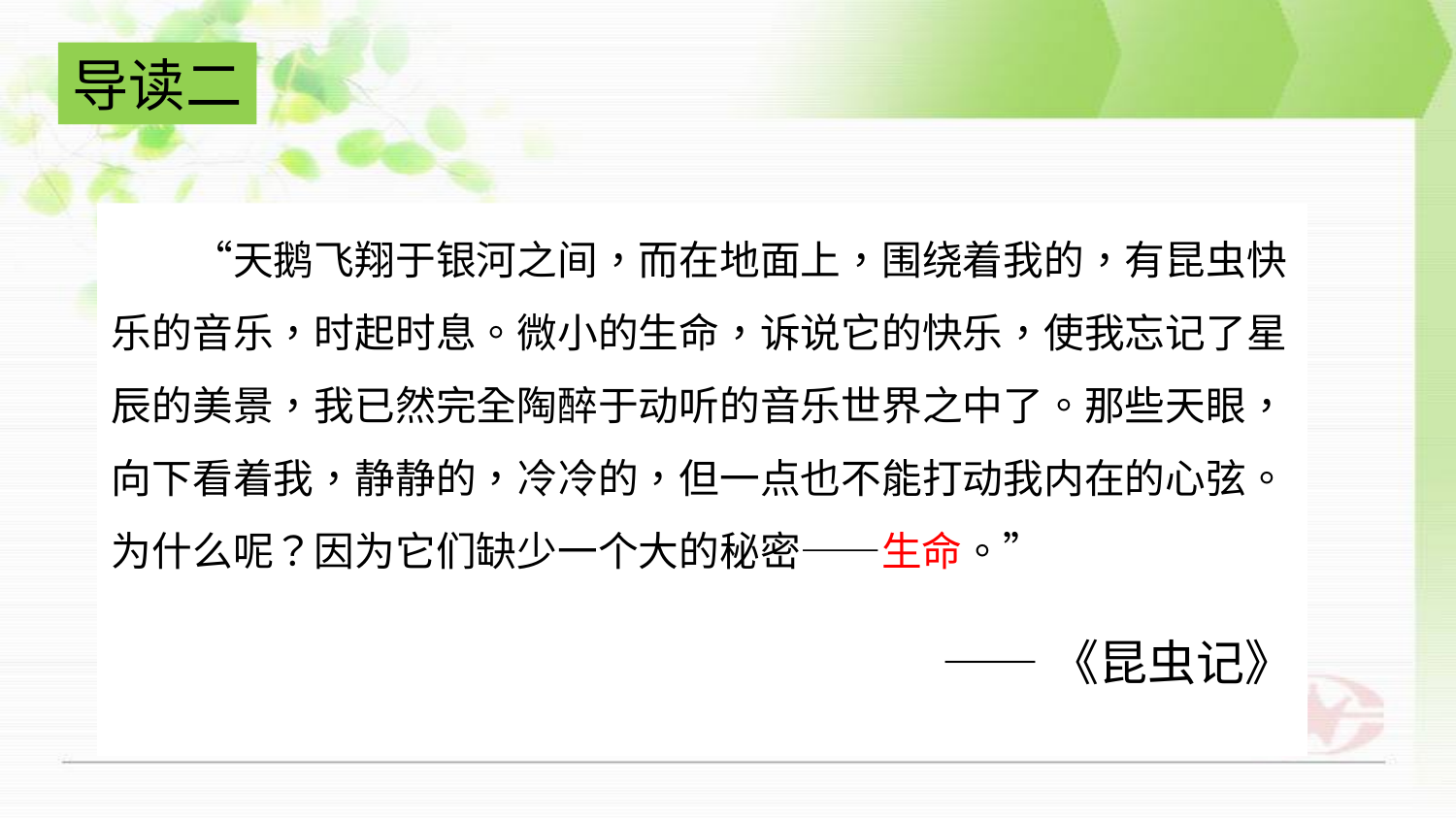

导读二
　　“天鹅飞翔于银河之间，而在地面上，围绕着我的，有昆虫快乐的音乐，时起时息。微小的生命，诉说它的快乐，使我忘记了星辰的美景，我已然完全陶醉于动听的音乐世界之中了。那些天眼，向下看着我，静静的，冷冷的，但一点也不能打动我内在的心弦。为什么呢？因为它们缺少一个大的秘密——生命。”

——《昆虫记》